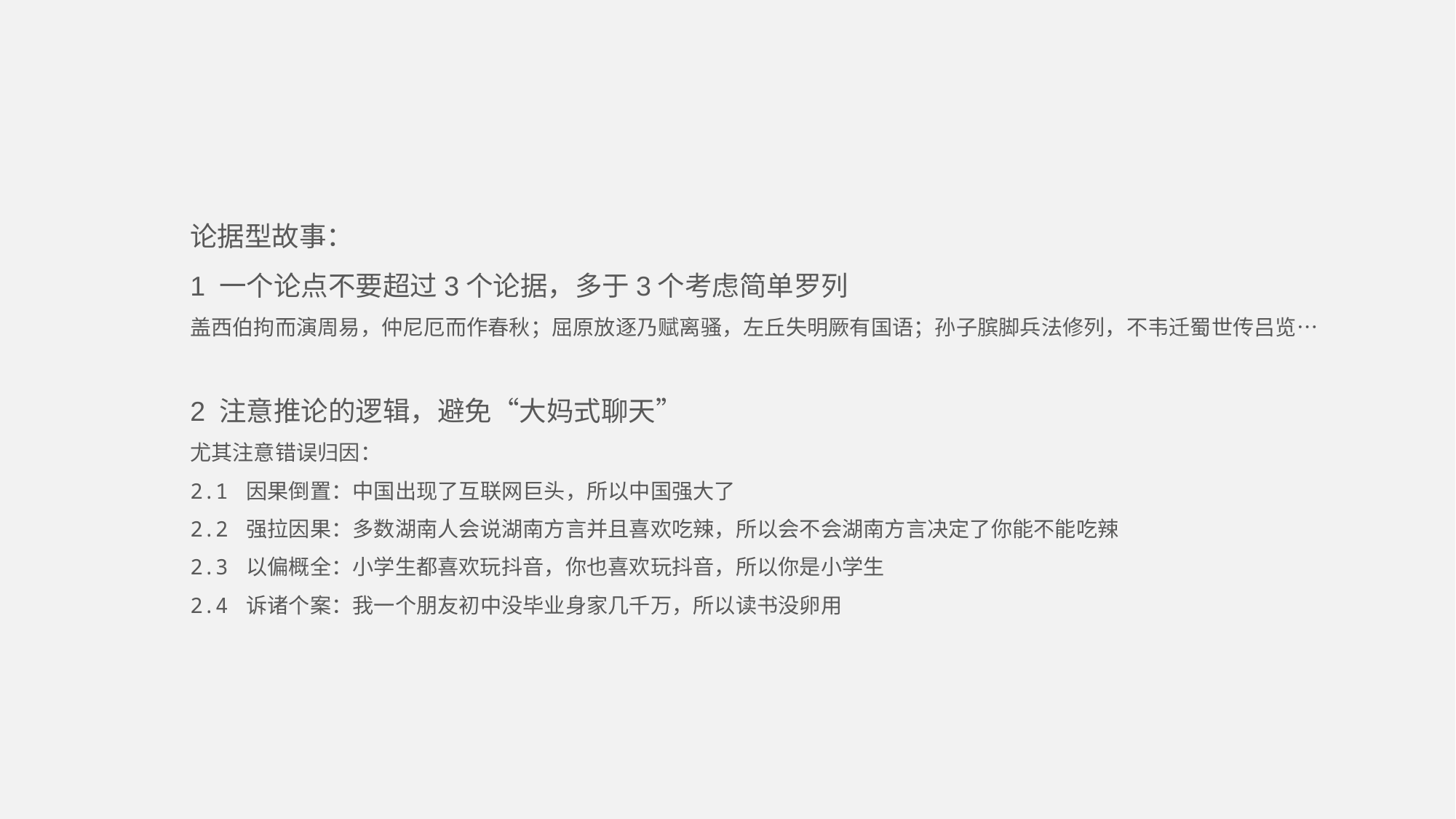

论据型故事：
1 一个论点不要超过3个论据，多于3个考虑简单罗列
盖西伯拘而演周易，仲尼厄而作春秋；屈原放逐乃赋离骚，左丘失明厥有国语；孙子膑脚兵法修列，不韦迁蜀世传吕览…

2 注意推论的逻辑，避免“大妈式聊天”
尤其注意错误归因：
2.1 因果倒置：中国出现了互联网巨头，所以中国强大了
2.2 强拉因果：多数湖南人会说湖南方言并且喜欢吃辣，所以会不会湖南方言决定了你能不能吃辣
2.3 以偏概全：小学生都喜欢玩抖音，你也喜欢玩抖音，所以你是小学生
2.4 诉诸个案：我一个朋友初中没毕业身家几千万，所以读书没卵用